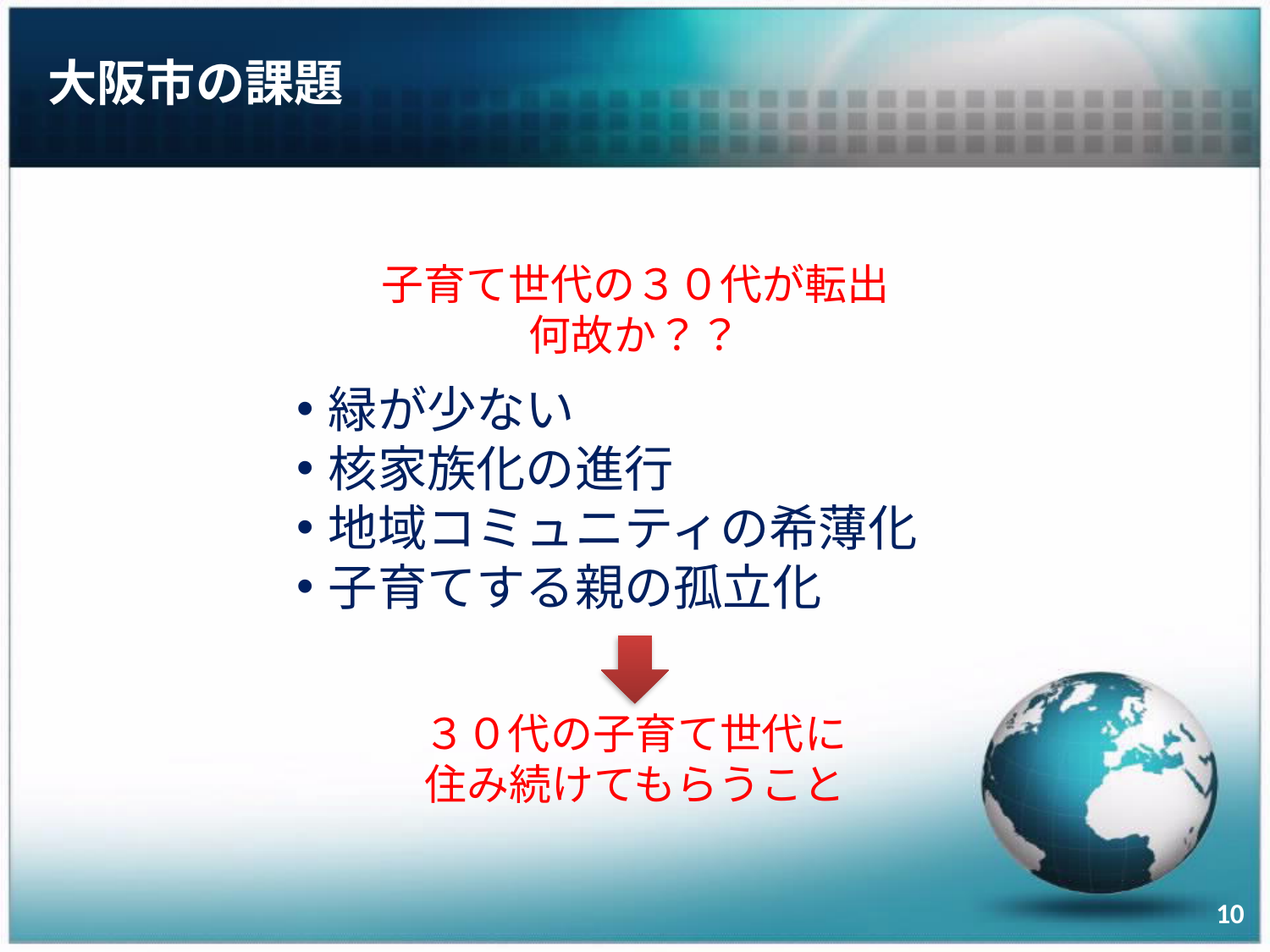

# 大阪市の課題
子育て世代の３０代が転出
何故か？？
緑が少ない
核家族化の進行
地域コミュニティの希薄化
子育てする親の孤立化

３０代の子育て世代に
住み続けてもらうこと
10